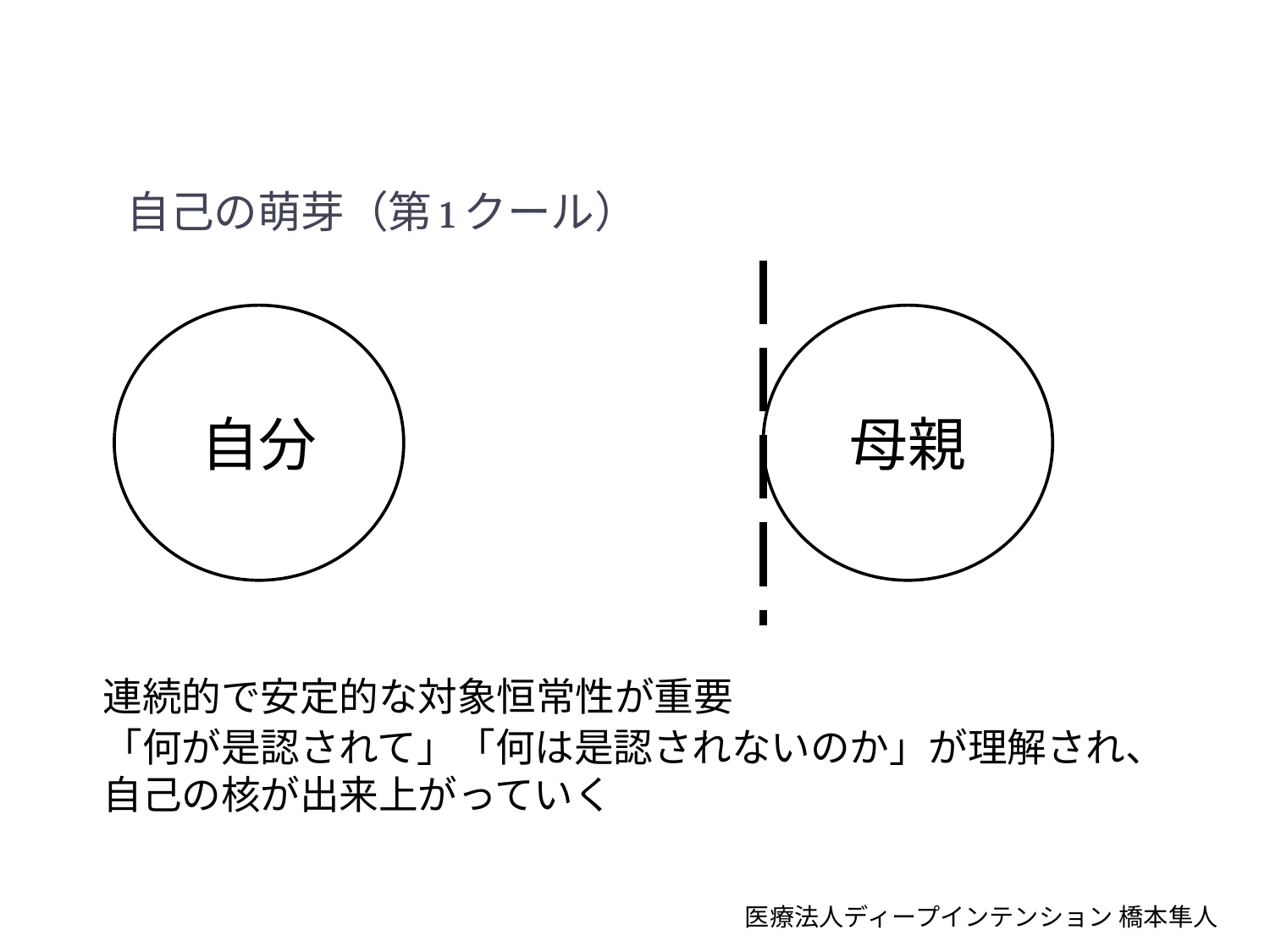

# 自己の萌芽（第1クール）

連続的で安定的な対象恒常性が重要
「何が是認されて」「何は是認されないのか」が理解され、自己の核が出来上がっていく

自分
母親
医療法人ディープインテンション 橋本隼人